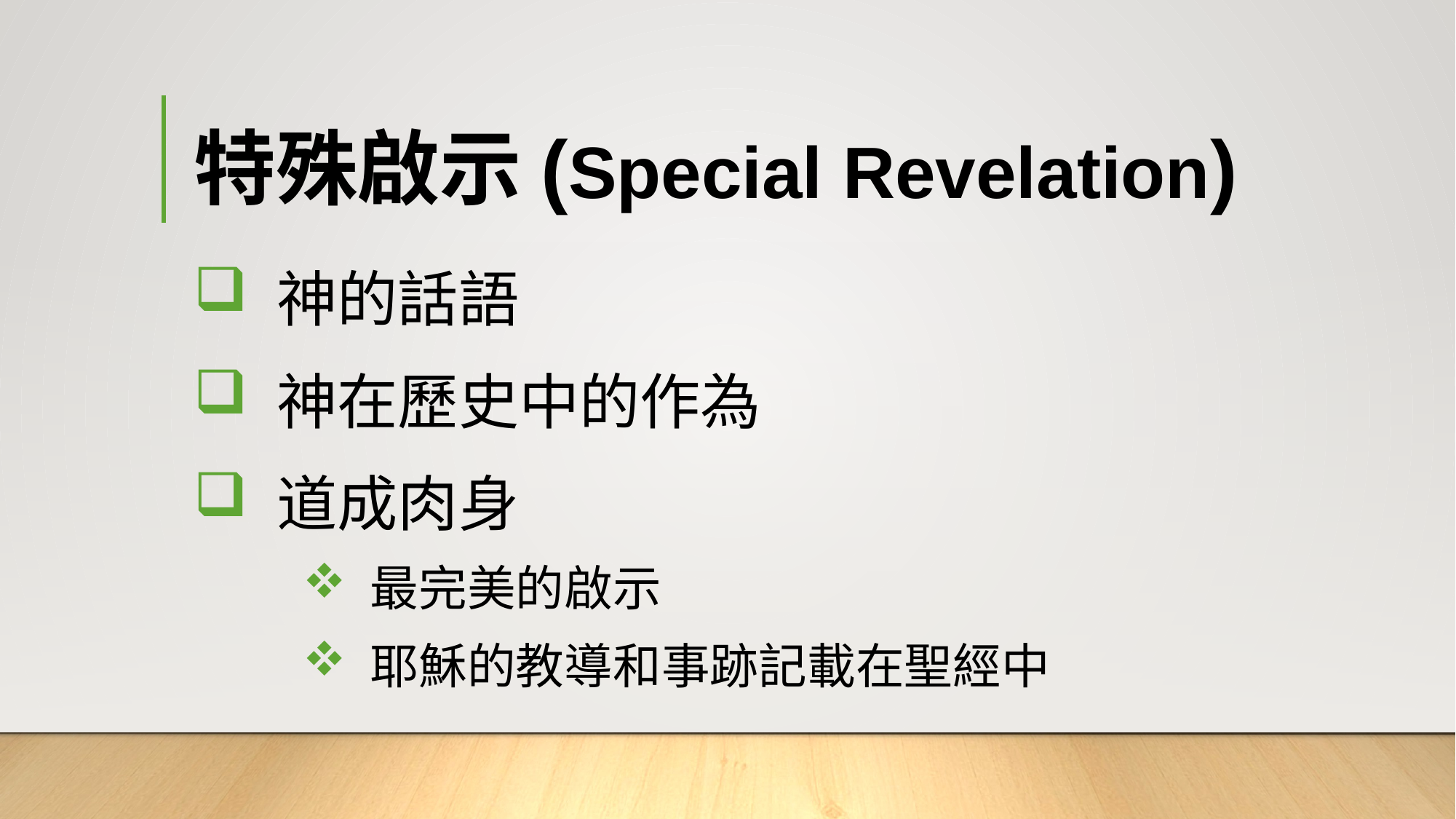

# 特殊啟示(Special Revelation)
 神的話語
 神在歷史中的作為
 道成肉身
 最完美的啟示
 耶穌的教導和事跡記載在聖經中